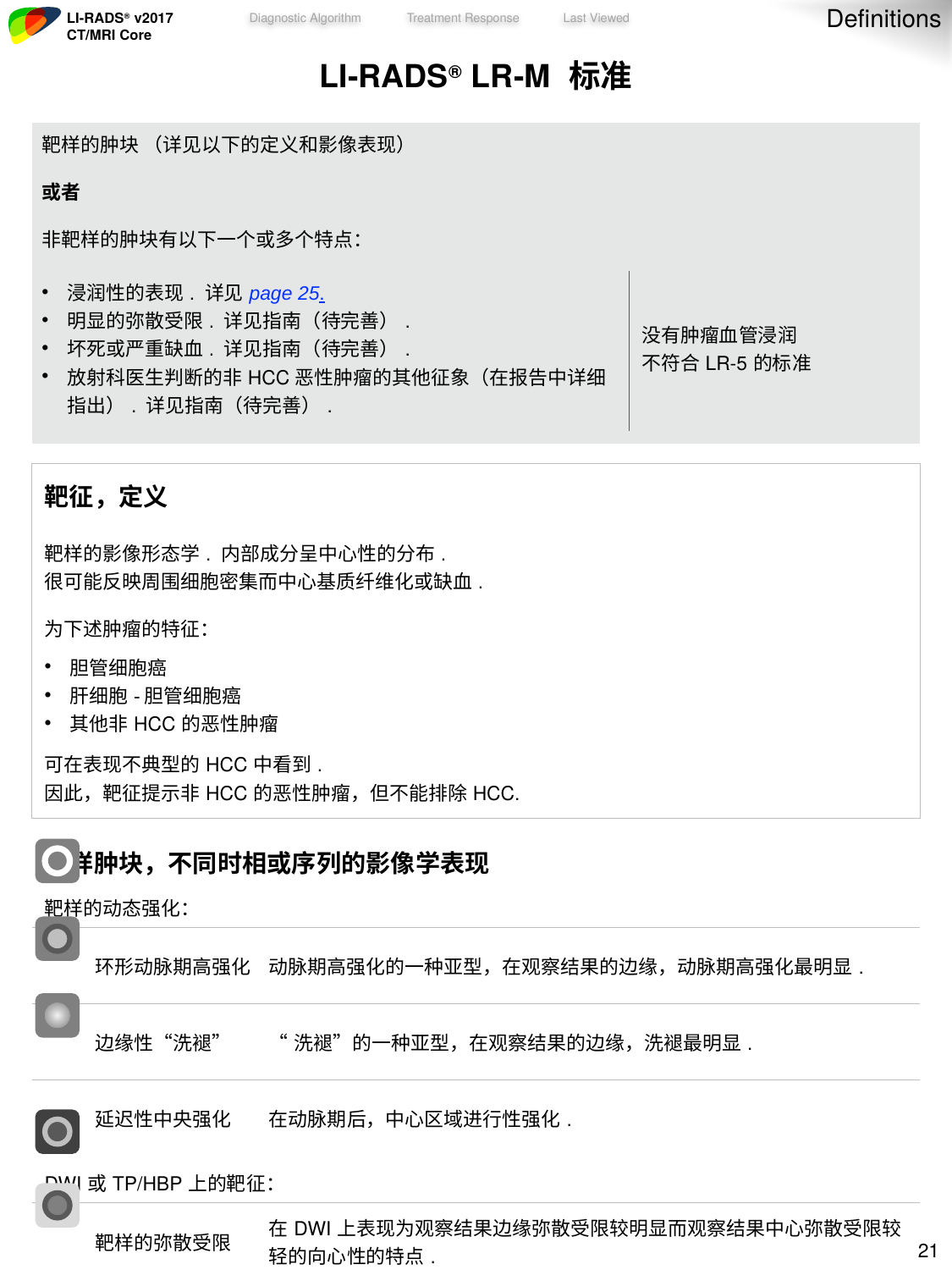

Definitions
| LI-RADS® LR-M 标准 |  |  |
| --- | --- | --- |
| 靶样的肿块 （详见以下的定义和影像表现） |  |  |
| 或者 |  |  |
| 非靶样的肿块有以下一个或多个特点： |  |  |
|  |  |  |
| 浸润性的表现. 详见page 25. 明显的弥散受限. 详见指南（待完善）. 坏死或严重缺血. 详见指南（待完善）. 放射科医生判断的非HCC恶性肿瘤的其他征象（在报告中详细指出）. 详见指南（待完善）. |  | 没有肿瘤血管浸润 不符合LR-5的标准 |
|  |  |  |
|  |  |  |
| 靶征，定义 |  |  |
| 靶样的影像形态学. 内部成分呈中心性的分布. 很可能反映周围细胞密集而中心基质纤维化或缺血. |  |  |
| 为下述肿瘤的特征： 胆管细胞癌 肝细胞-胆管细胞癌 其他非HCC的恶性肿瘤 |  |  |
| 可在表现不典型的HCC中看到. 因此，靶征提示非HCC的恶性肿瘤，但不能排除HCC. |  |  |
|  |  |  |
| 靶样肿块，不同时相或序列的影像学表现 |  |  |
| 靶样的动态强化： |  |  |
| 环形动脉期高强化 | 动脉期高强化的一种亚型，在观察结果的边缘，动脉期高强化最明显. |  |
| 边缘性“洗褪” | “洗褪”的一种亚型，在观察结果的边缘，洗褪最明显. |  |
| 延迟性中央强化 | 在动脉期后，中心区域进行性强化. |  |
| DWI或TP/HBP上的靶征： |  |  |
| 靶样的弥散受限 | 在DWI上表现为观察结果边缘弥散受限较明显而观察结果中心弥散受限较轻的向心性的特点. |  |
| 靶样的TP或HBP表现 | 在TP或HBP上表现为观察结果边缘中等-明显低信号而观察结果中央轻度低信号的向心性的特点. |  |

21